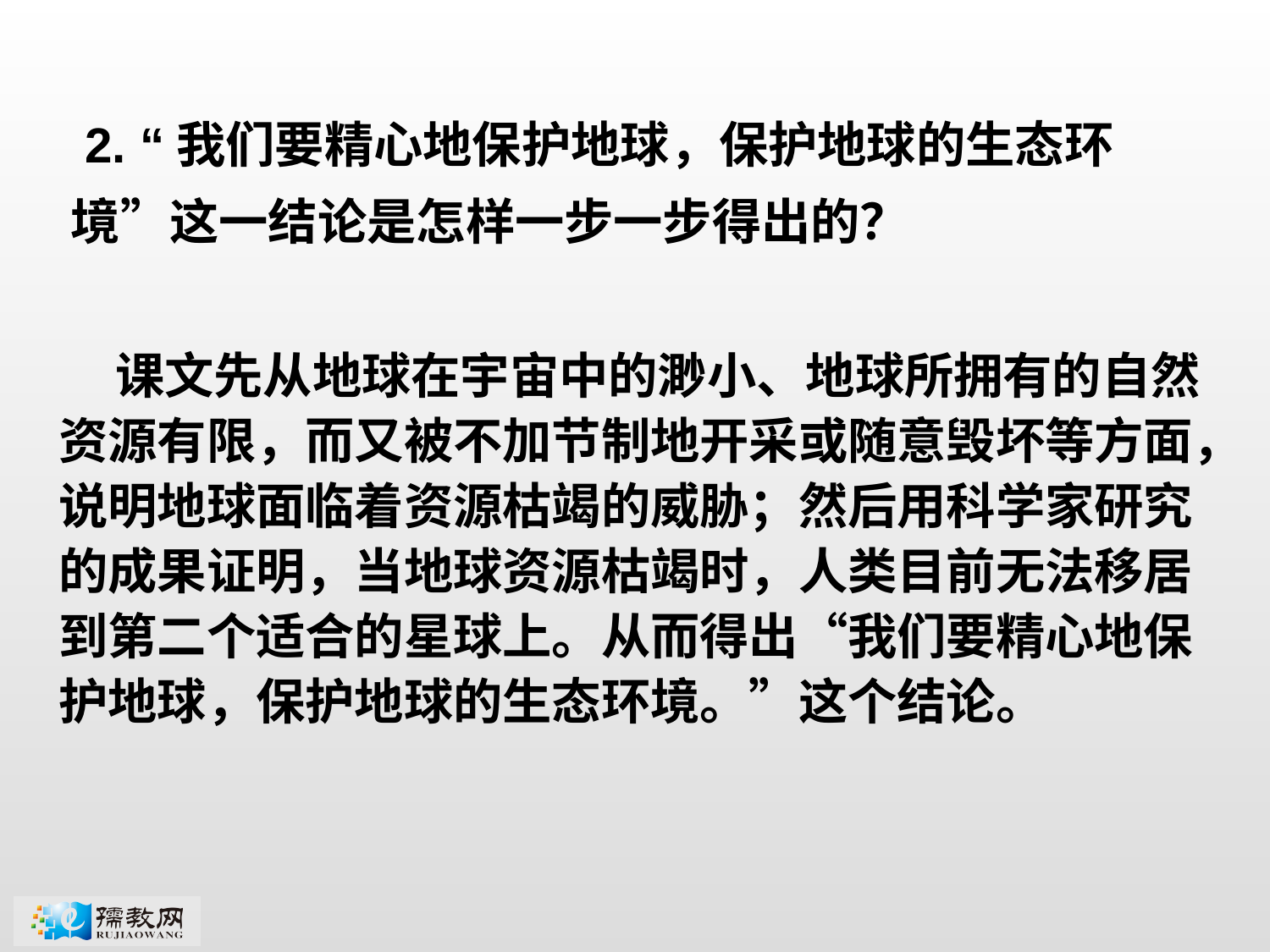

2. “我们要精心地保护地球，保护地球的生态环境”这一结论是怎样一步一步得出的？
    课文先从地球在宇宙中的渺小、地球所拥有的自然资源有限，而又被不加节制地开采或随意毁坏等方面，说明地球面临着资源枯竭的威胁；然后用科学家研究的成果证明，当地球资源枯竭时，人类目前无法移居到第二个适合的星球上。从而得出“我们要精心地保护地球，保护地球的生态环境。”这个结论。